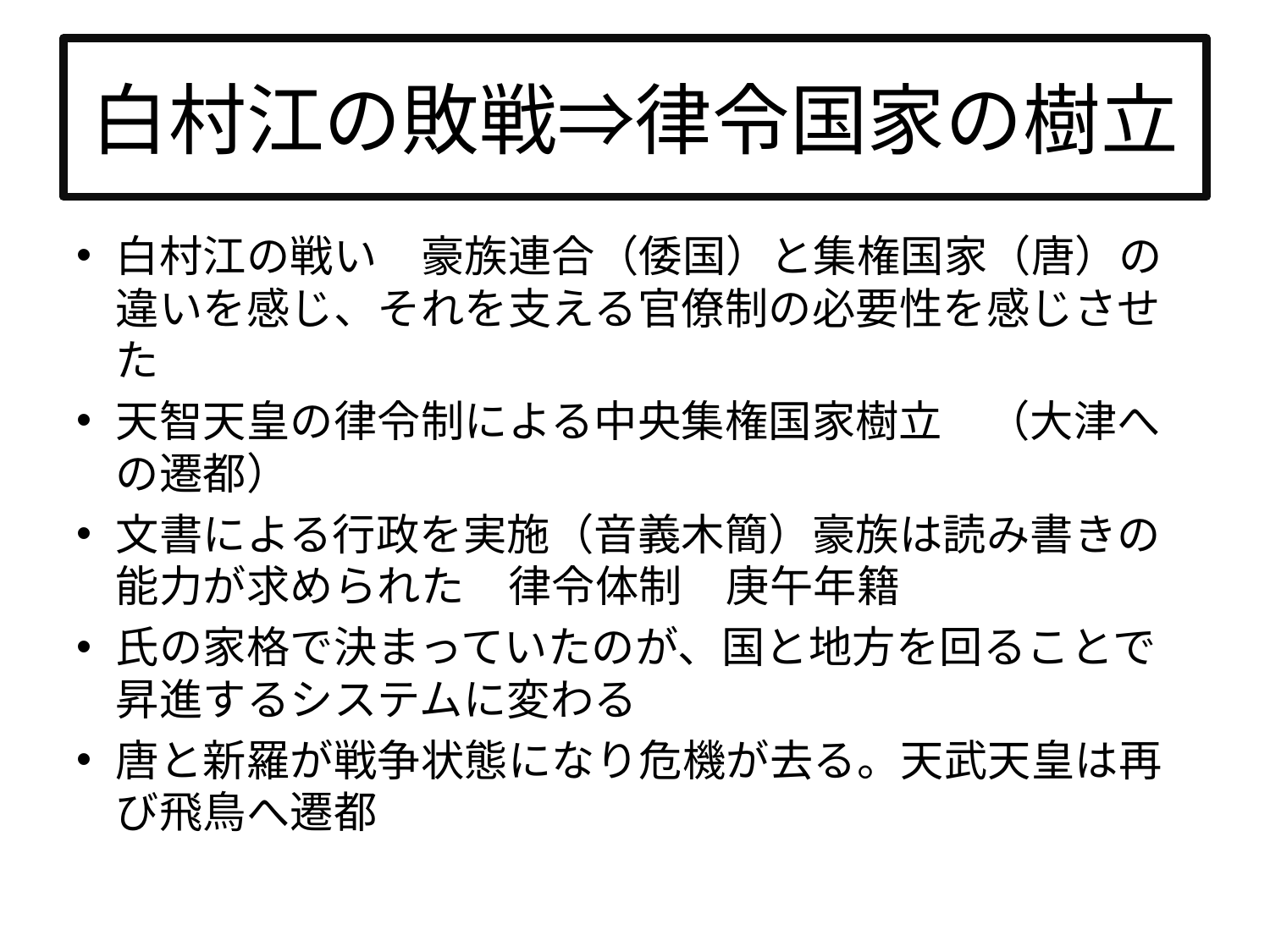

# 白村江の敗戦⇒律令国家の樹立
白村江の戦い　豪族連合（倭国）と集権国家（唐）の違いを感じ、それを支える官僚制の必要性を感じさせた
天智天皇の律令制による中央集権国家樹立　（大津への遷都）
文書による行政を実施（音義木簡）豪族は読み書きの能力が求められた　律令体制　庚午年籍
氏の家格で決まっていたのが、国と地方を回ることで昇進するシステムに変わる
唐と新羅が戦争状態になり危機が去る。天武天皇は再び飛鳥へ遷都